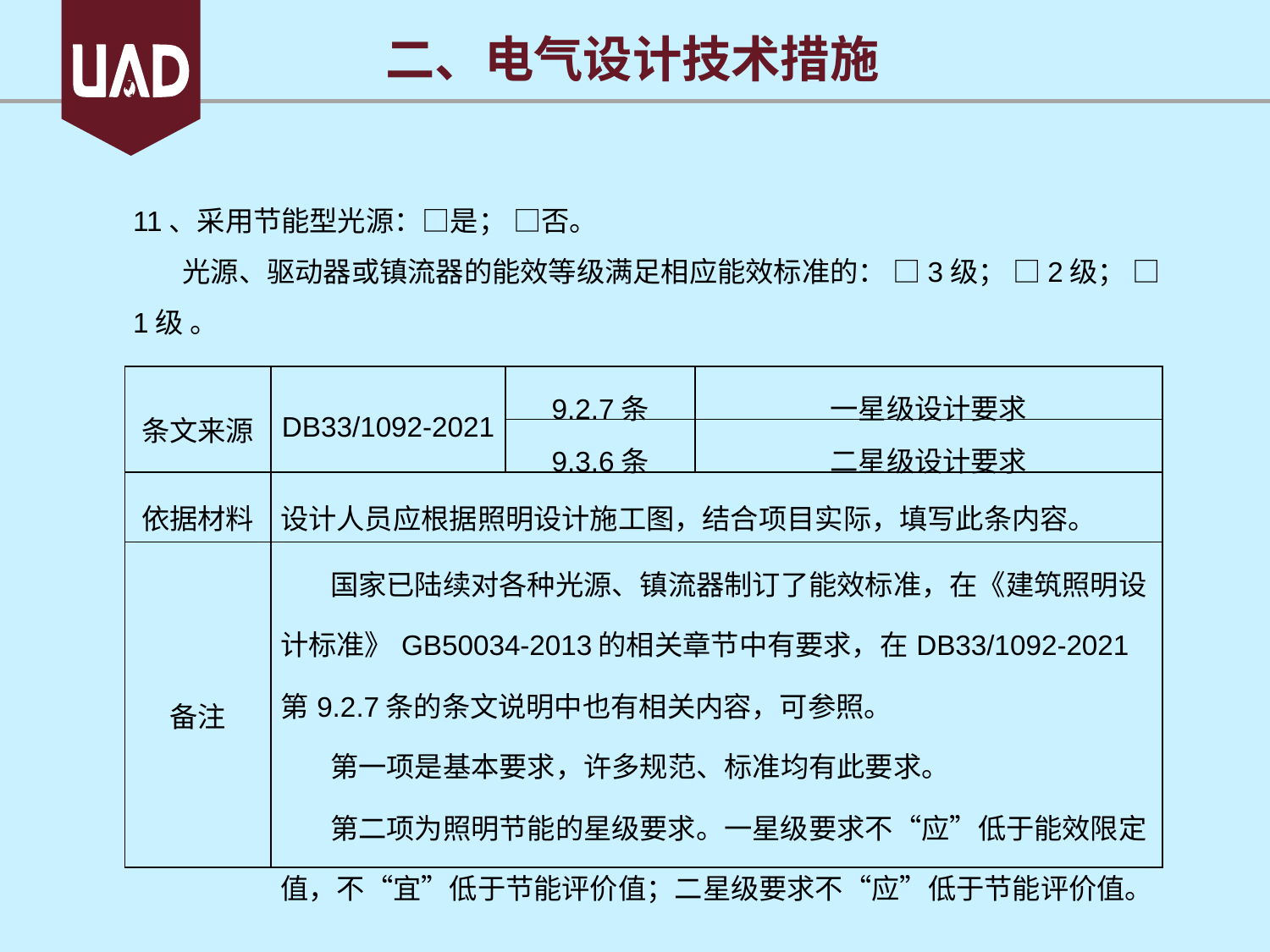

二、电气设计技术措施
11、采用节能型光源：□是； □否。
光源、驱动器或镇流器的能效等级满足相应能效标准的： □3级； □2级； □1级 。
| 条文来源 | DB33/1092-2021 | 9.2.7条 | 一星级设计要求 |
| --- | --- | --- | --- |
|  |  | 9.3.6条 | 二星级设计要求 |
| 依据材料 | 设计人员应根据照明设计施工图，结合项目实际，填写此条内容。 |  |  |
| 备注 | 国家已陆续对各种光源、镇流器制订了能效标准，在《建筑照明设计标准》GB50034-2013的相关章节中有要求，在DB33/1092-2021第9.2.7条的条文说明中也有相关内容，可参照。 第一项是基本要求，许多规范、标准均有此要求。 第二项为照明节能的星级要求。一星级要求不“应”低于能效限定值，不“宜”低于节能评价值；二星级要求不“应”低于节能评价值。 |  |  |